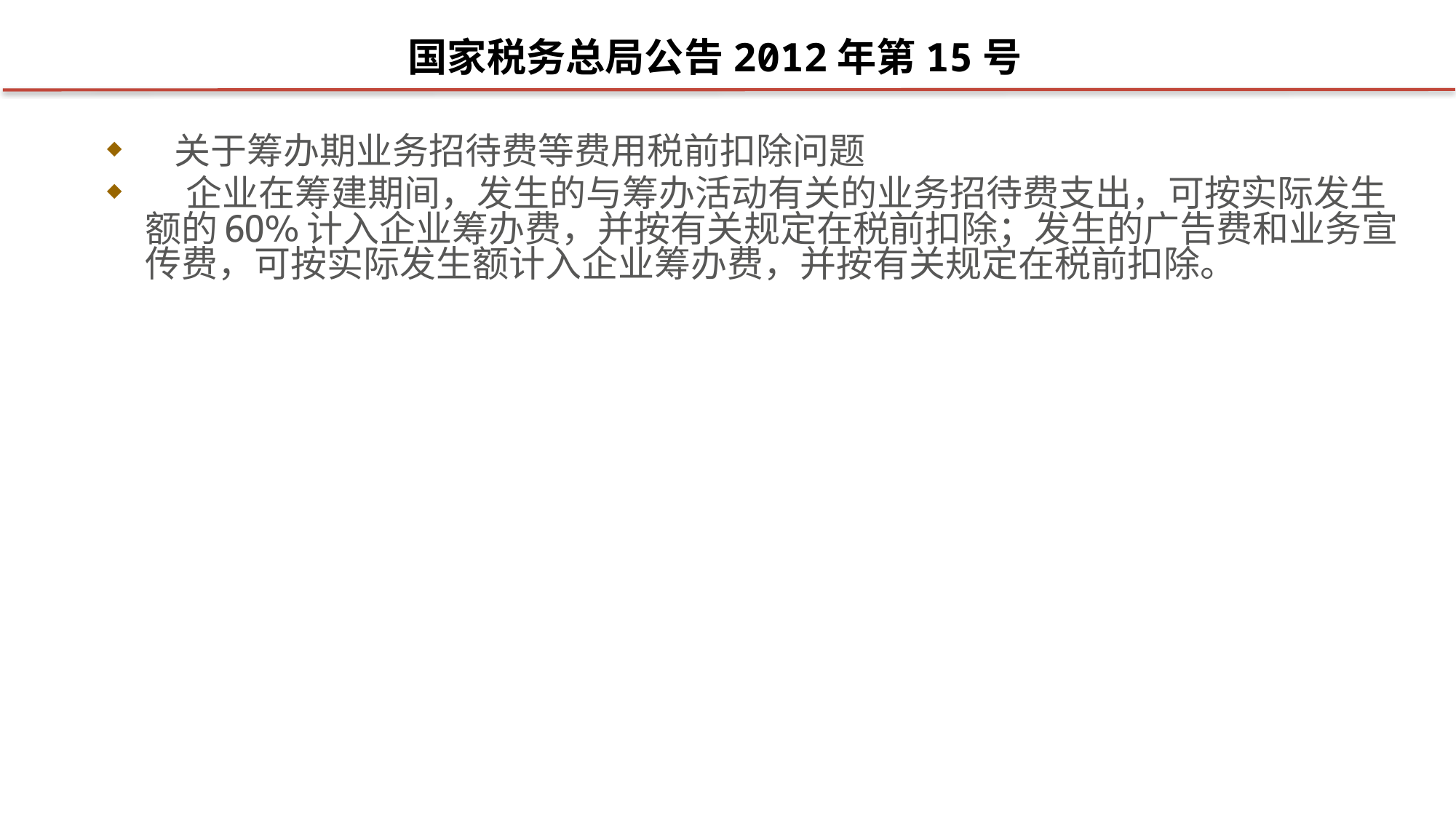

# 国家税务总局公告2012年第15号
  关于筹办期业务招待费等费用税前扣除问题
   企业在筹建期间，发生的与筹办活动有关的业务招待费支出，可按实际发生额的60%计入企业筹办费，并按有关规定在税前扣除；发生的广告费和业务宣传费，可按实际发生额计入企业筹办费，并按有关规定在税前扣除。